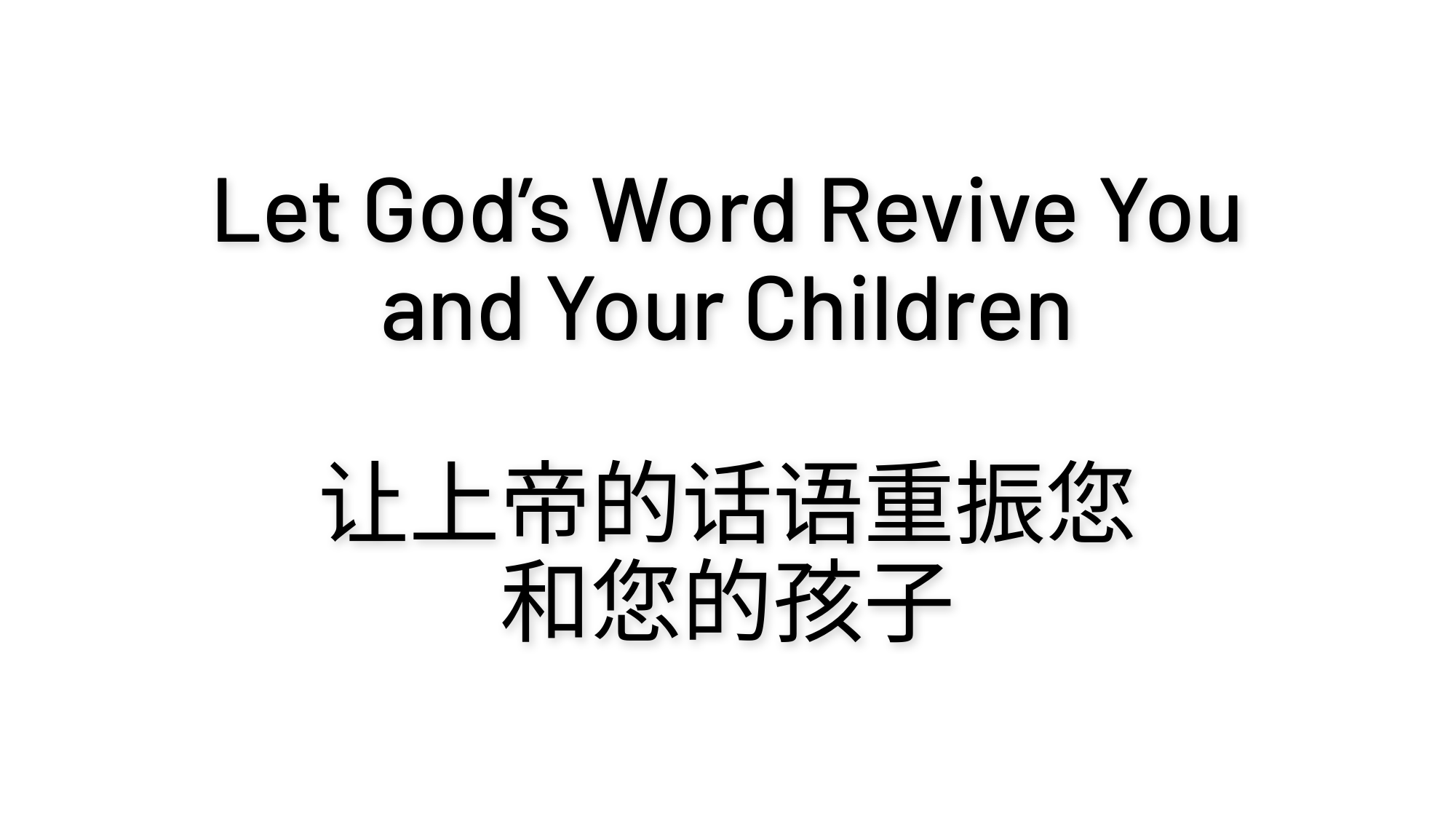

# Let God’s Word Revive You and Your Children 让上帝的话语重振您 和您的孩子